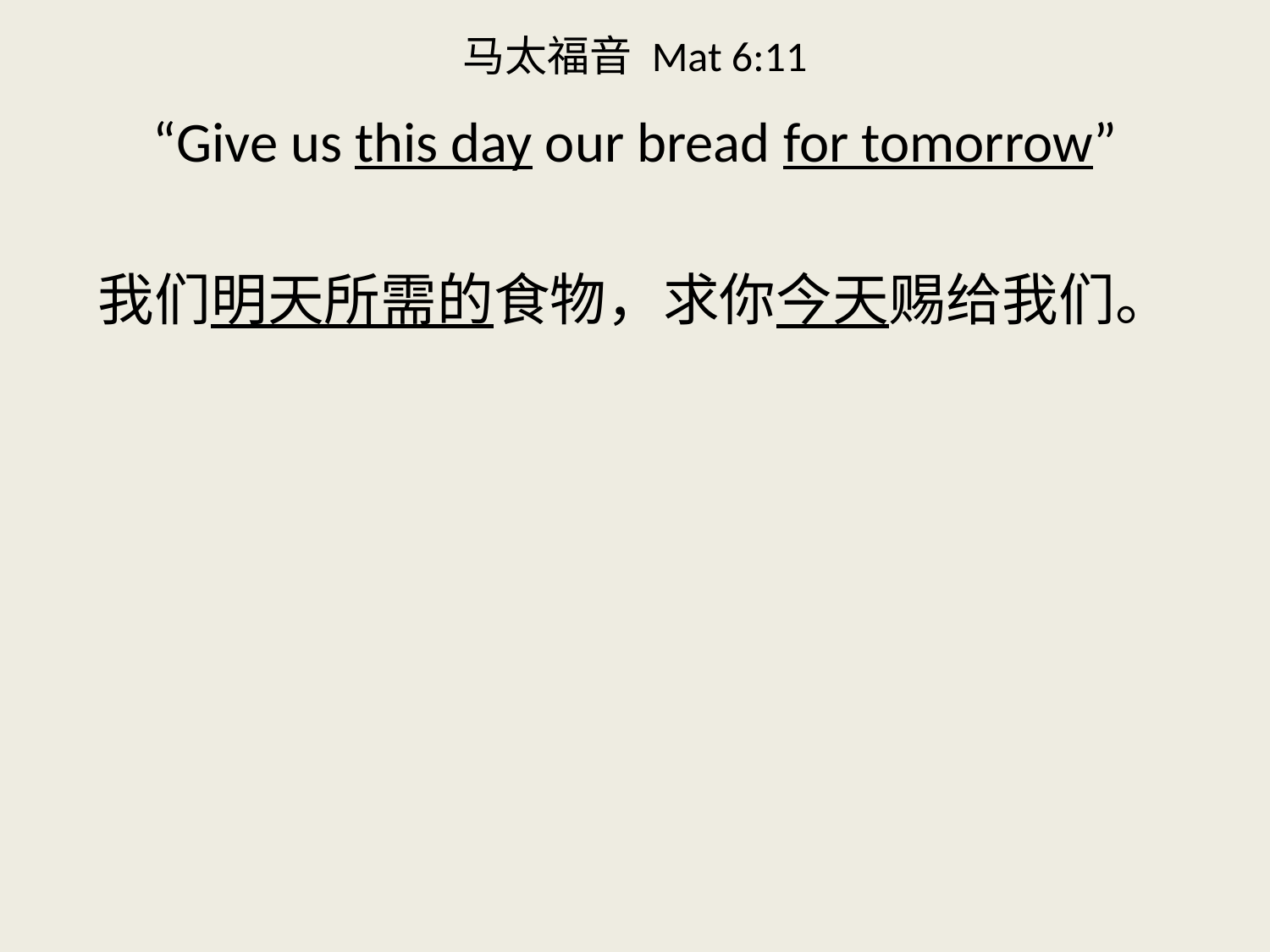

# 马太福音 Mat 6:11
“Give us this day our bread for tomorrow”

我们明天所需的食物，求你今天赐给我们。